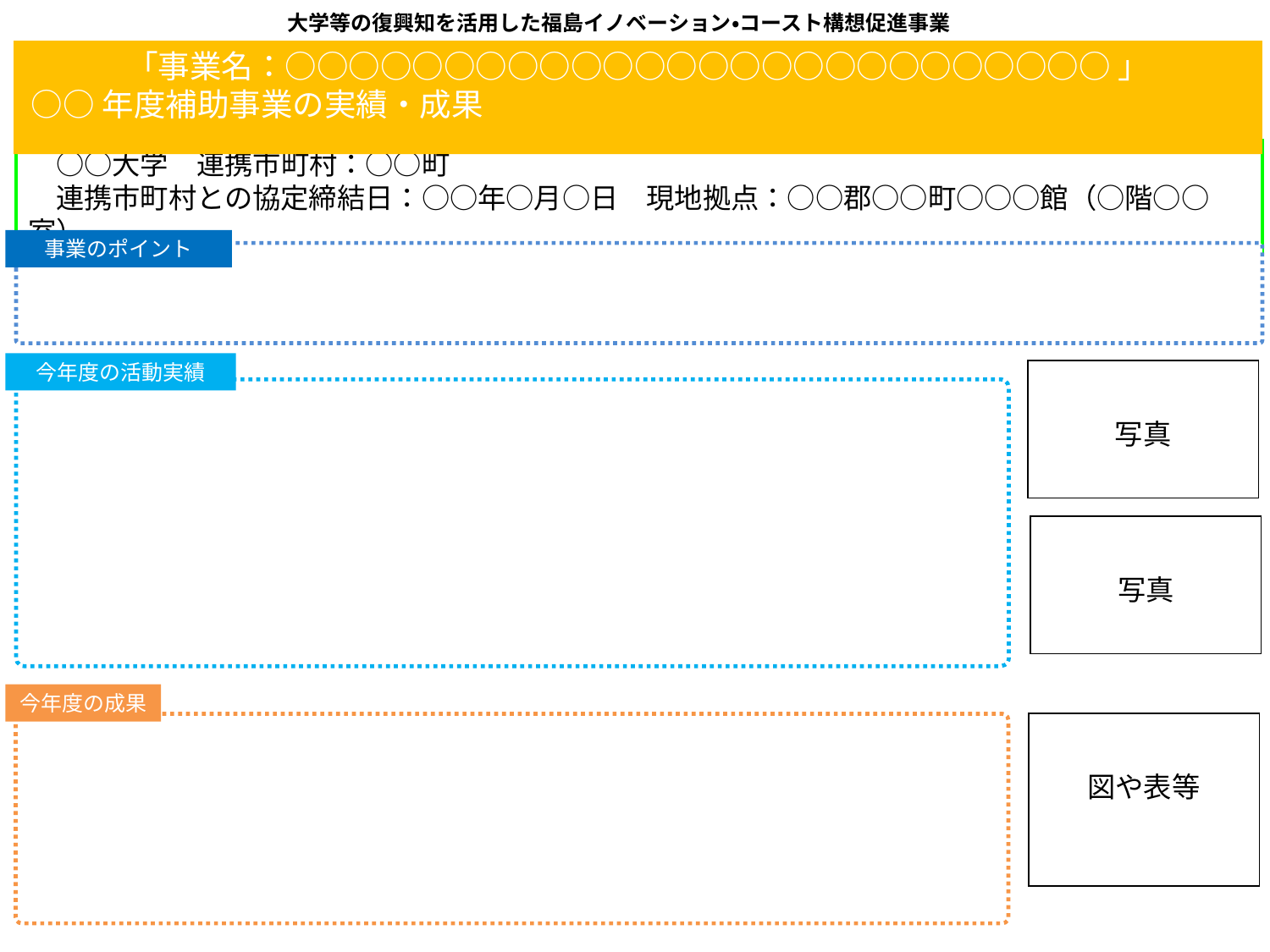

目標
大学等の復興知を活用した福島イノベーション・コースト構想促進事業
｢事業名：○○○○○○○○○○○○○○○○○○○○○○○○○○ ｣
○○年度補助事業の実績・成果
　○○大学　連携市町村：○○町
　連携市町村との協定締結日：○○年○月○日　現地拠点：○○郡○○町○○○館（○階○○室）
事業のポイント

今年度の活動実績

写真

写真
今年度の成果

図や表等